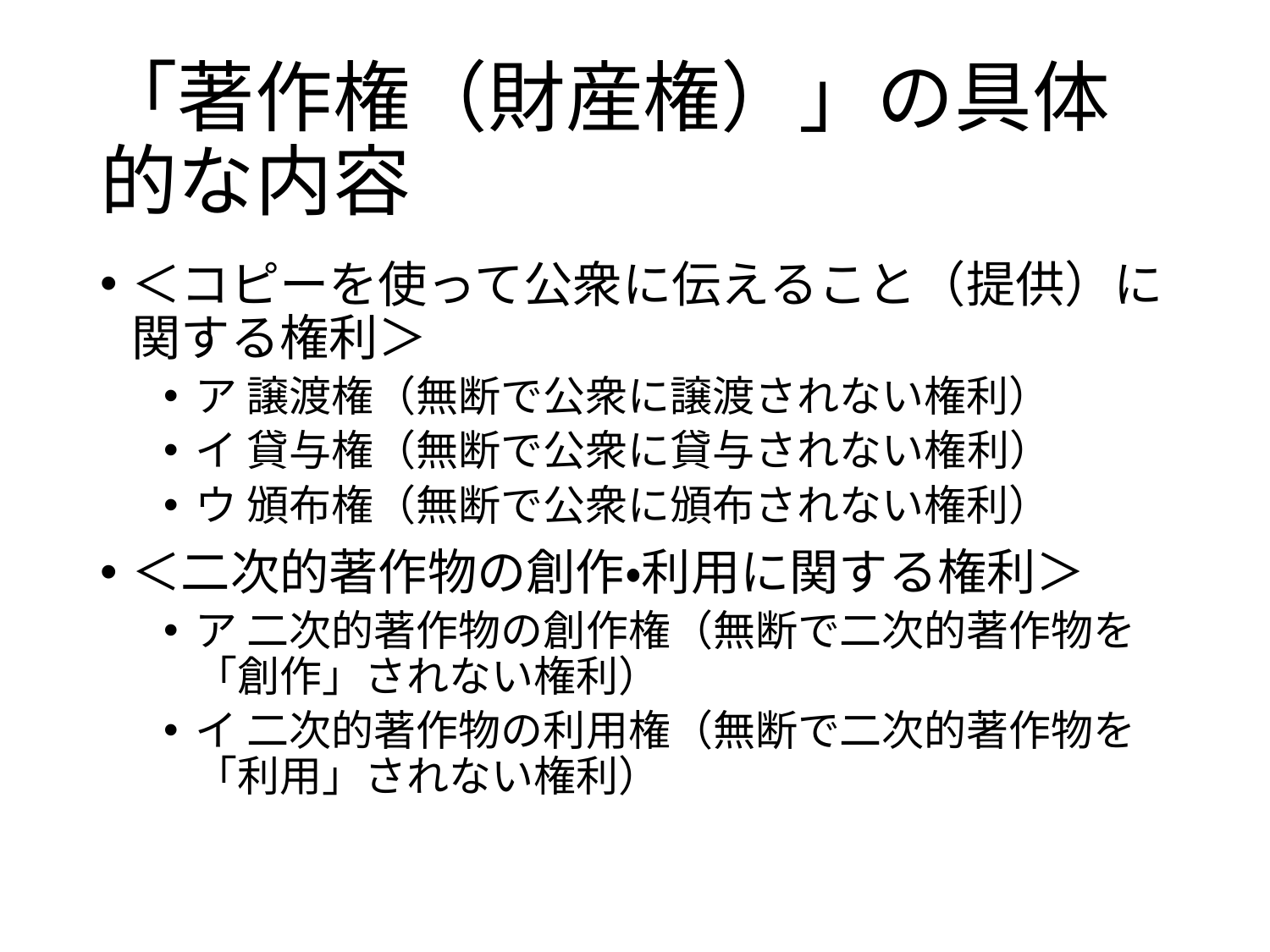

# 「著作権（財産権）」の具体的な内容
＜コピーを使って公衆に伝えること（提供）に関する権利＞
ア 譲渡権（無断で公衆に譲渡されない権利）
イ 貸与権（無断で公衆に貸与されない権利）
ウ 頒布権（無断で公衆に頒布されない権利）
＜二次的著作物の創作・利用に関する権利＞
ア 二次的著作物の創作権（無断で二次的著作物を「創作」されない権利）
イ 二次的著作物の利用権（無断で二次的著作物を「利用」されない権利）